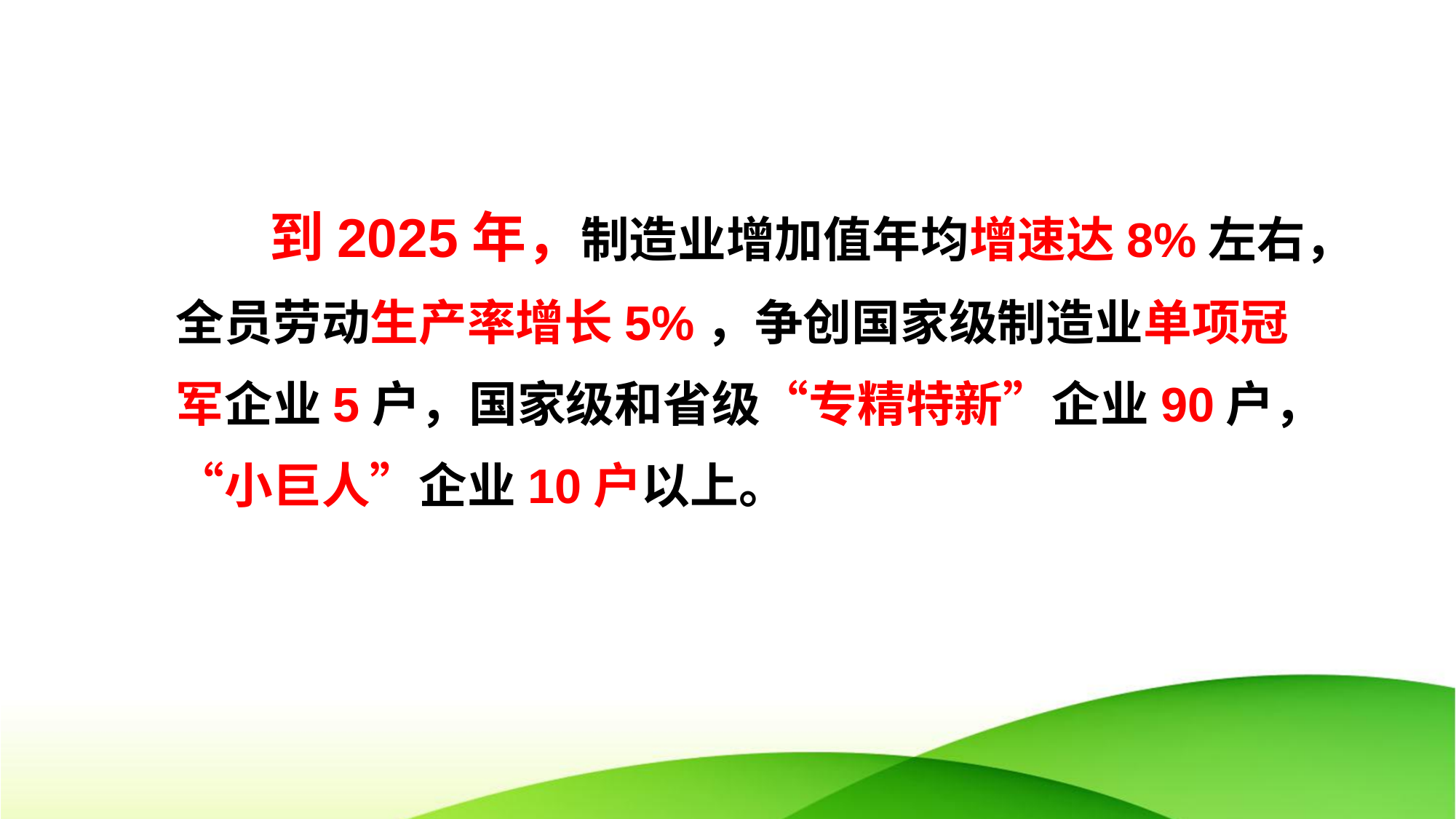

到2025年，制造业增加值年均增速达8%左右，全员劳动生产率增长5%，争创国家级制造业单项冠军企业5户，国家级和省级“专精特新”企业90户，“小巨人”企业10户以上。